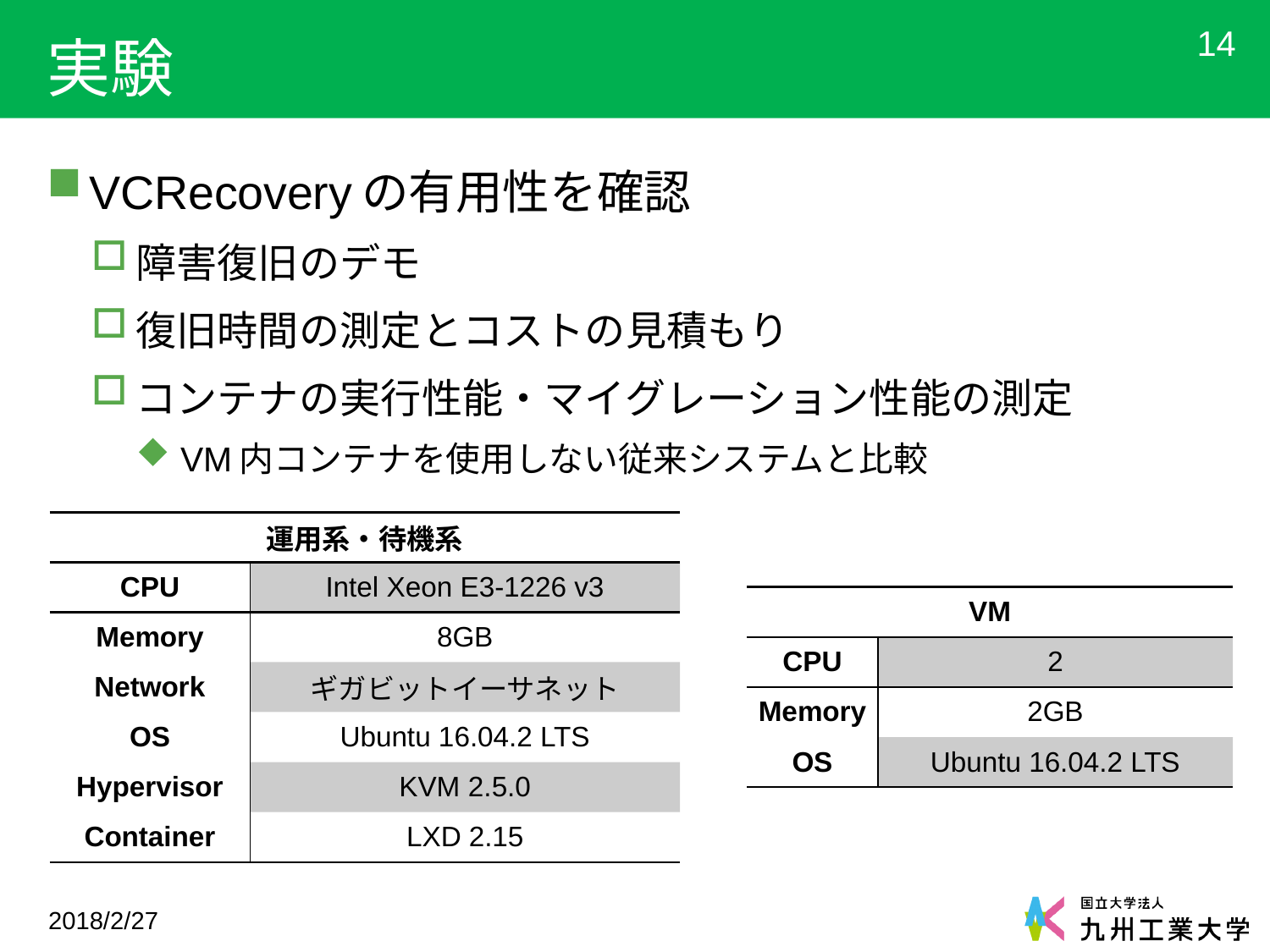

# 実験
14
VCRecoveryの有用性を確認
障害復旧のデモ
復旧時間の測定とコストの見積もり
コンテナの実行性能・マイグレーション性能の測定
VM内コンテナを使用しない従来システムと比較
| 運用系・待機系 |  |
| --- | --- |
| CPU | Intel Xeon E3-1226 v3 |
| Memory | 8GB |
| Network | ギガビットイーサネット |
| OS | Ubuntu 16.04.2 LTS |
| Hypervisor | KVM 2.5.0 |
| Container | LXD 2.15 |
| VM |  |
| --- | --- |
| CPU | 2 |
| Memory | 2GB |
| OS | Ubuntu 16.04.2 LTS |
2018/2/27